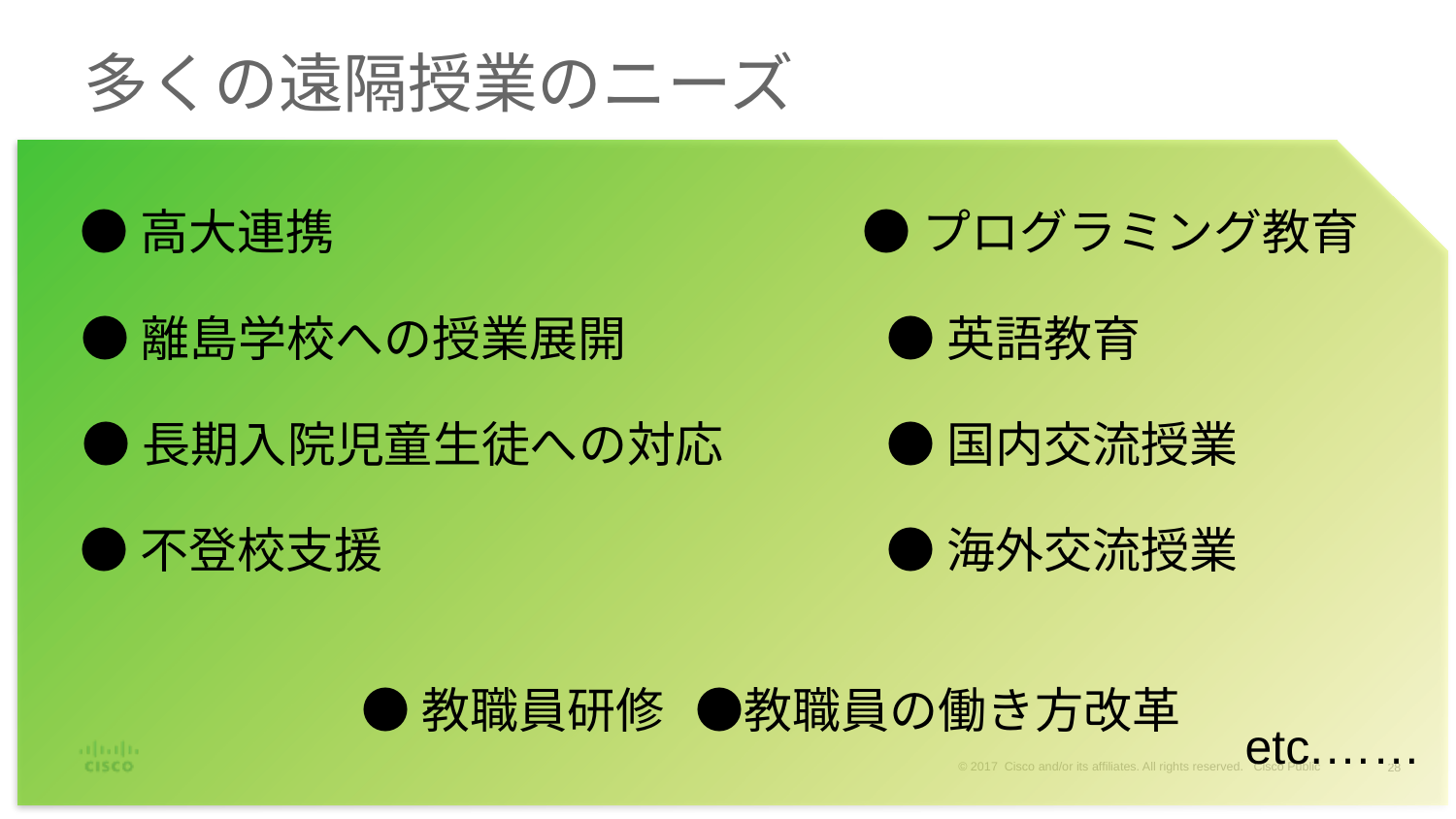

# 多くの遠隔授業のニーズ

●高大連携
●プログラミング教育
●離島学校への授業展開
●英語教育
●長期入院児童生徒への対応
●国内交流授業
●不登校支援
●海外交流授業
●教職員研修
　●教職員の働き方改革
etc.……